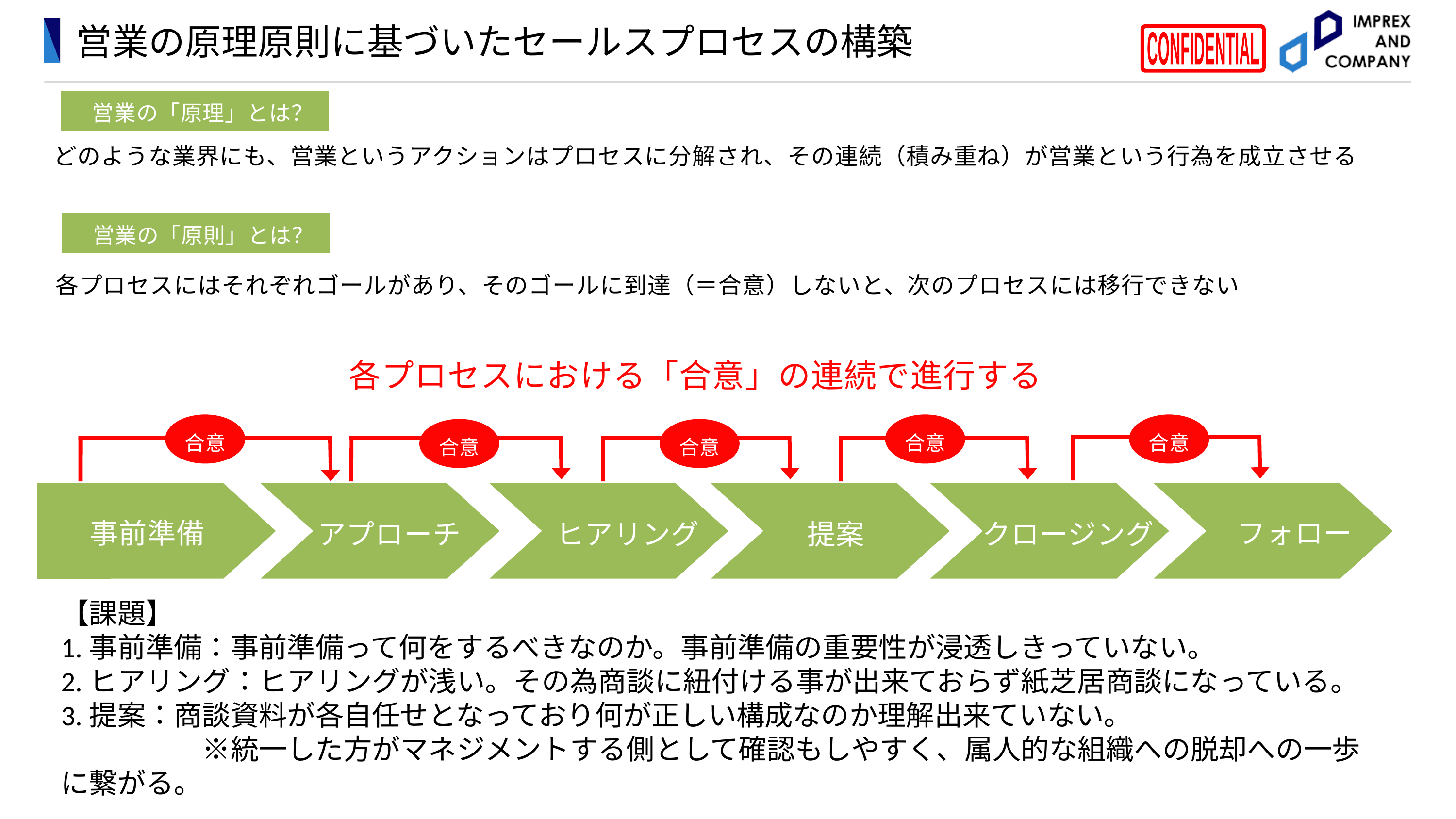

営業の原理原則に基づいたセールスプロセスの構築

CONFIDENTIAL

営業の「原理」とは？
どのような業界にも、営業というアクションはプロセスに分解され、その連続（積み重ね）が営業という行為を成立させる

営業の「原則」とは？
各プロセスにはそれぞれゴールがあり、そのゴールに到達（＝合意）しないと、次のプロセスには移行できない
各プロセスにおける「合意」の連続で進行する

合意

合意

合意

合意

合意

事前準備
フォロー
アプローチ
ヒアリング
提案
クロージング
【課題】
1.事前準備：事前準備って何をするべきなのか。事前準備の重要性が浸透しきっていない。
2.ヒアリング：ヒアリングが浅い。その為商談に紐付ける事が出来ておらず紙芝居商談になっている。
3.提案：商談資料が各自任せとなっており何が正しい構成なのか理解出来ていない。
　　　　　※統一した方がマネジメントする側として確認もしやすく、属人的な組織への脱却への一歩に繋がる。